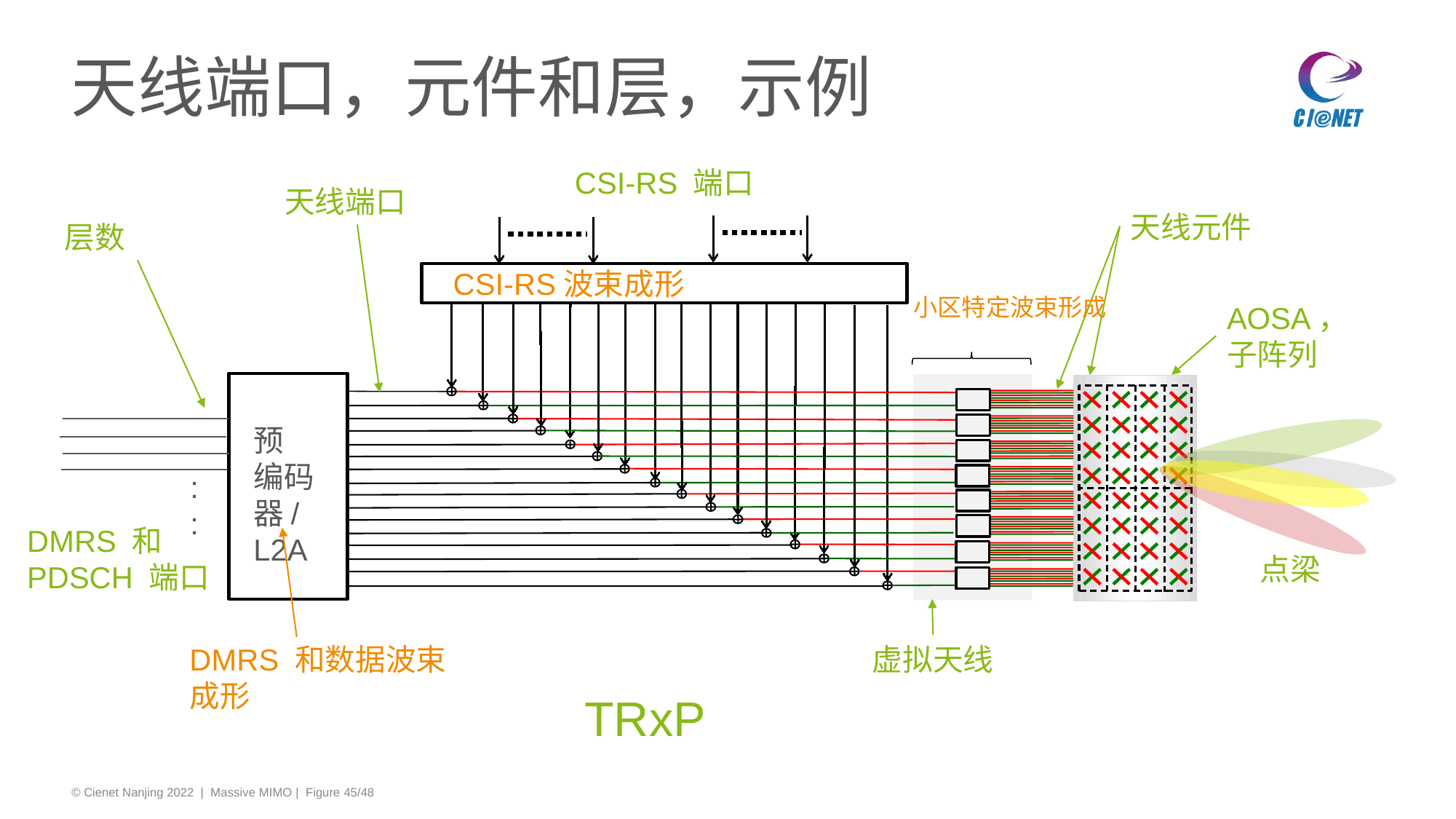

# 天线端口，元件和层，示例
CSI-RS 端口

天线端口
天线元件
层数
CSI-RS波束成形
小区特定波束形成
AOSA，子阵列
预
编码器/L2A

:
:
DMRS 和 PDSCH 端口
点梁
DMRS 和数据波束成形
虚拟天线
TRxP